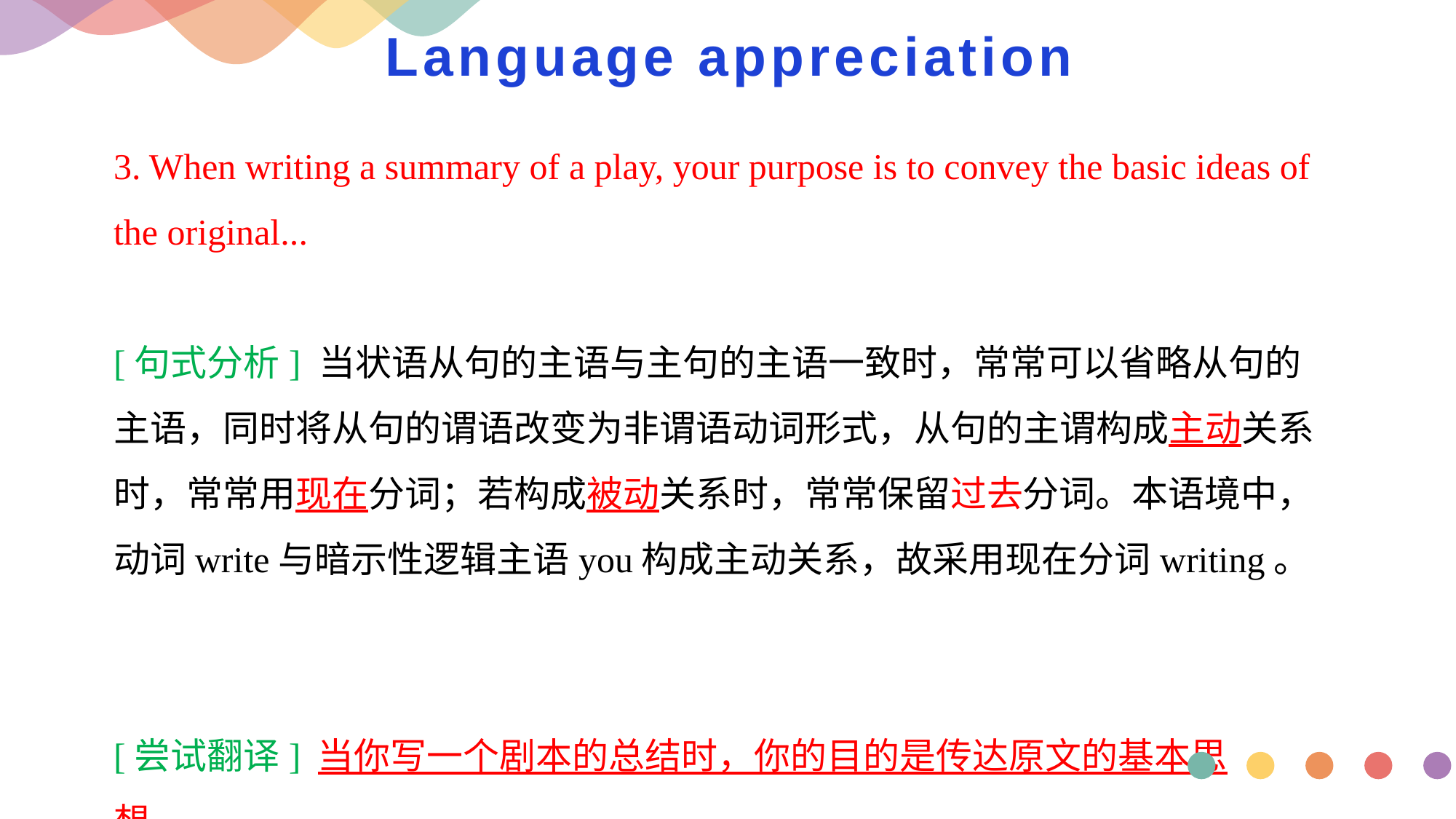

# Language appreciation
3. When writing a summary of a play, your purpose is to convey the basic ideas of the original...
[句式分析] 当状语从句的主语与主句的主语一致时，常常可以省略从句的主语，同时将从句的谓语改变为非谓语动词形式，从句的主谓构成主动关系时，常常用现在分词；若构成被动关系时，常常保留过去分词。本语境中，动词write与暗示性逻辑主语you构成主动关系，故采用现在分词writing。
[尝试翻译] 当你写一个剧本的总结时，你的目的是传达原文的基本思想......